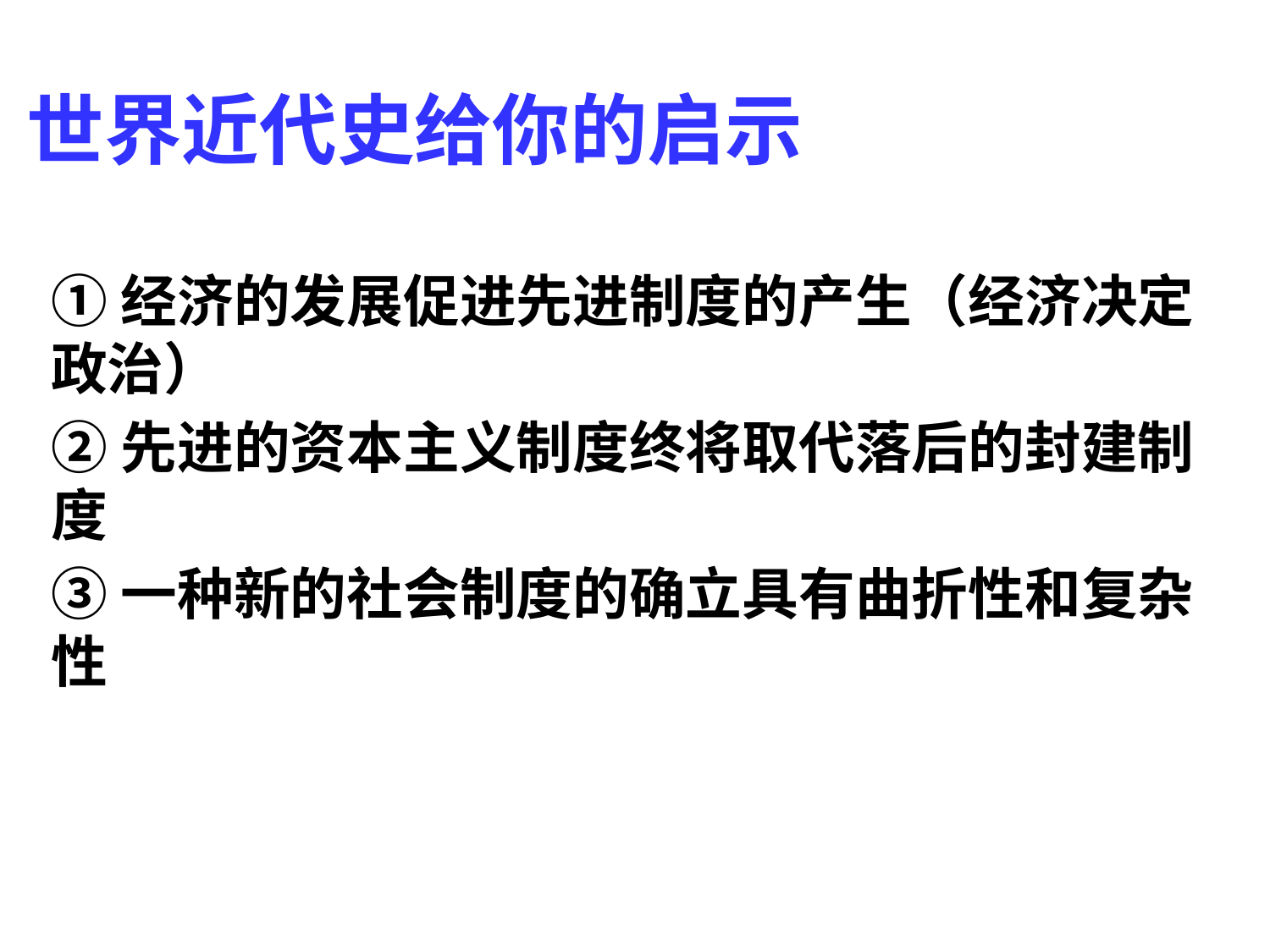

# 世界近代史给你的启示
①经济的发展促进先进制度的产生（经济决定政治）
②先进的资本主义制度终将取代落后的封建制度
③一种新的社会制度的确立具有曲折性和复杂性